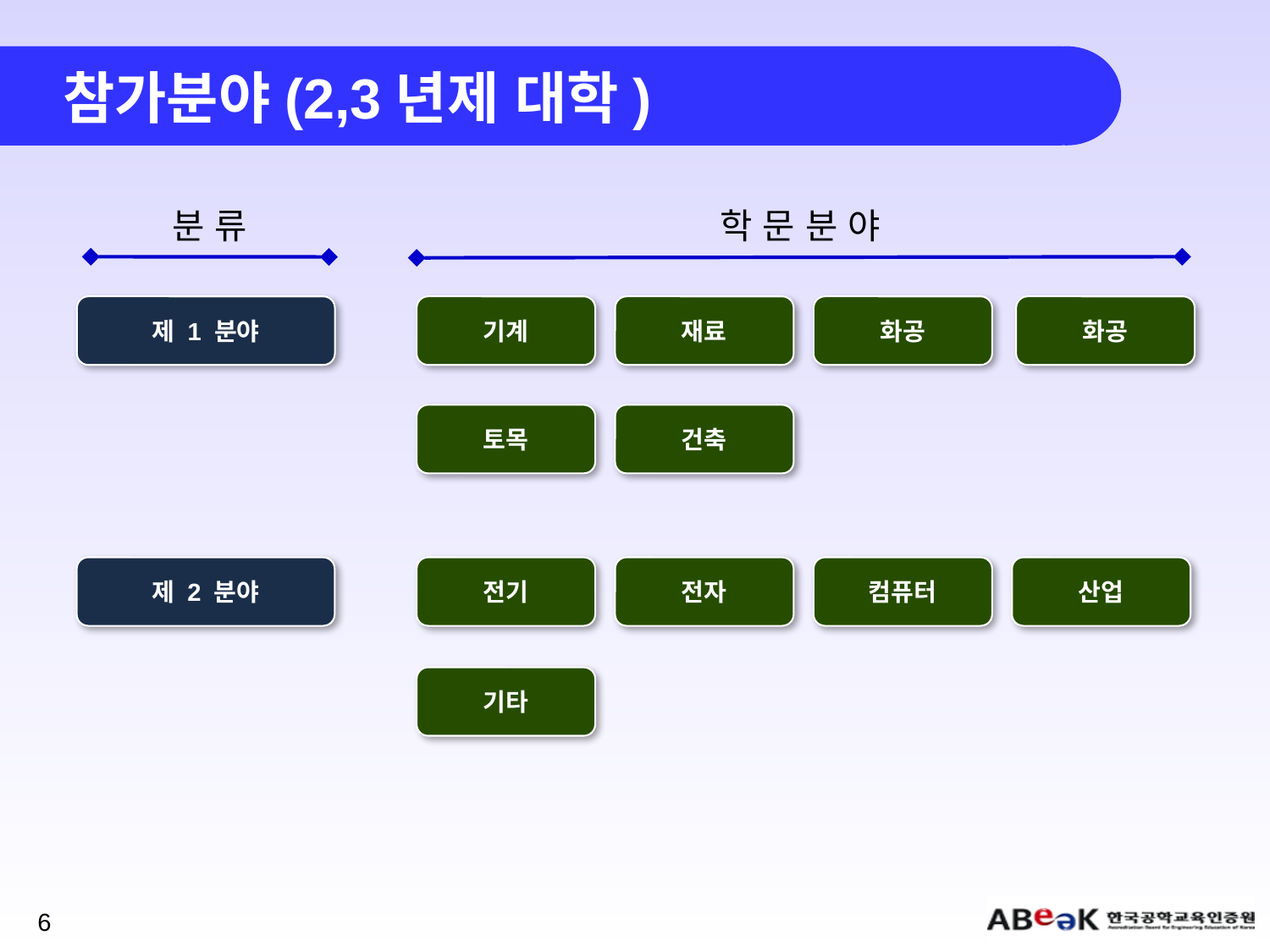

# 참가분야(2,3년제 대학)
분 류
학 문 분 야
제 1 분야
기계
재료
화공
화공
토목
건축
제 2 분야
전기
전자
컴퓨터
산업
기타
6